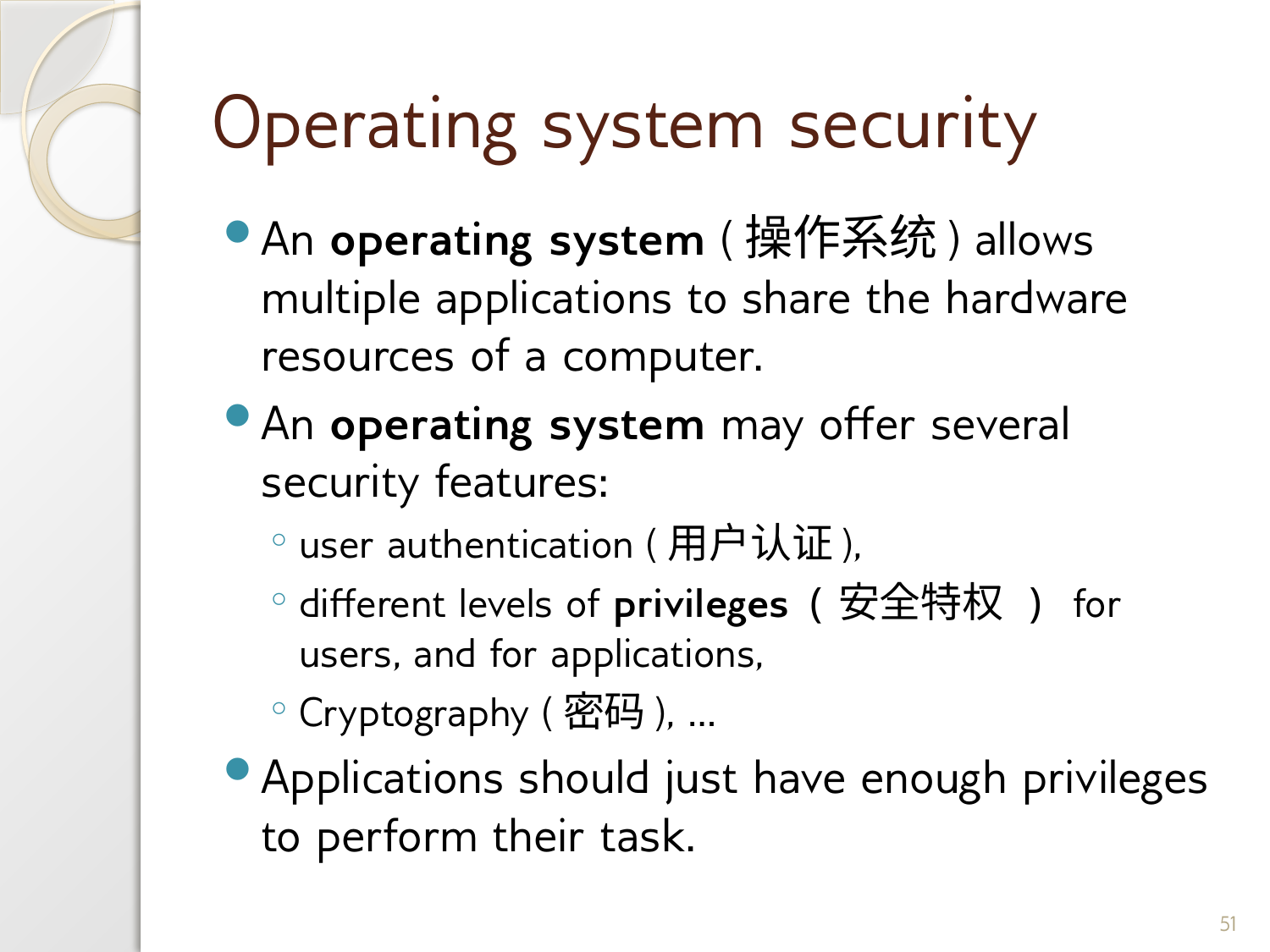

# Operating system security
An operating system (操作系统) allows multiple applications to share the hardware resources of a computer.
An operating system may offer several security features:
user authentication (用户认证),
different levels of privileges (安全特权 ) for users, and for applications,
Cryptography (密码), …
Applications should just have enough privileges to perform their task.

51